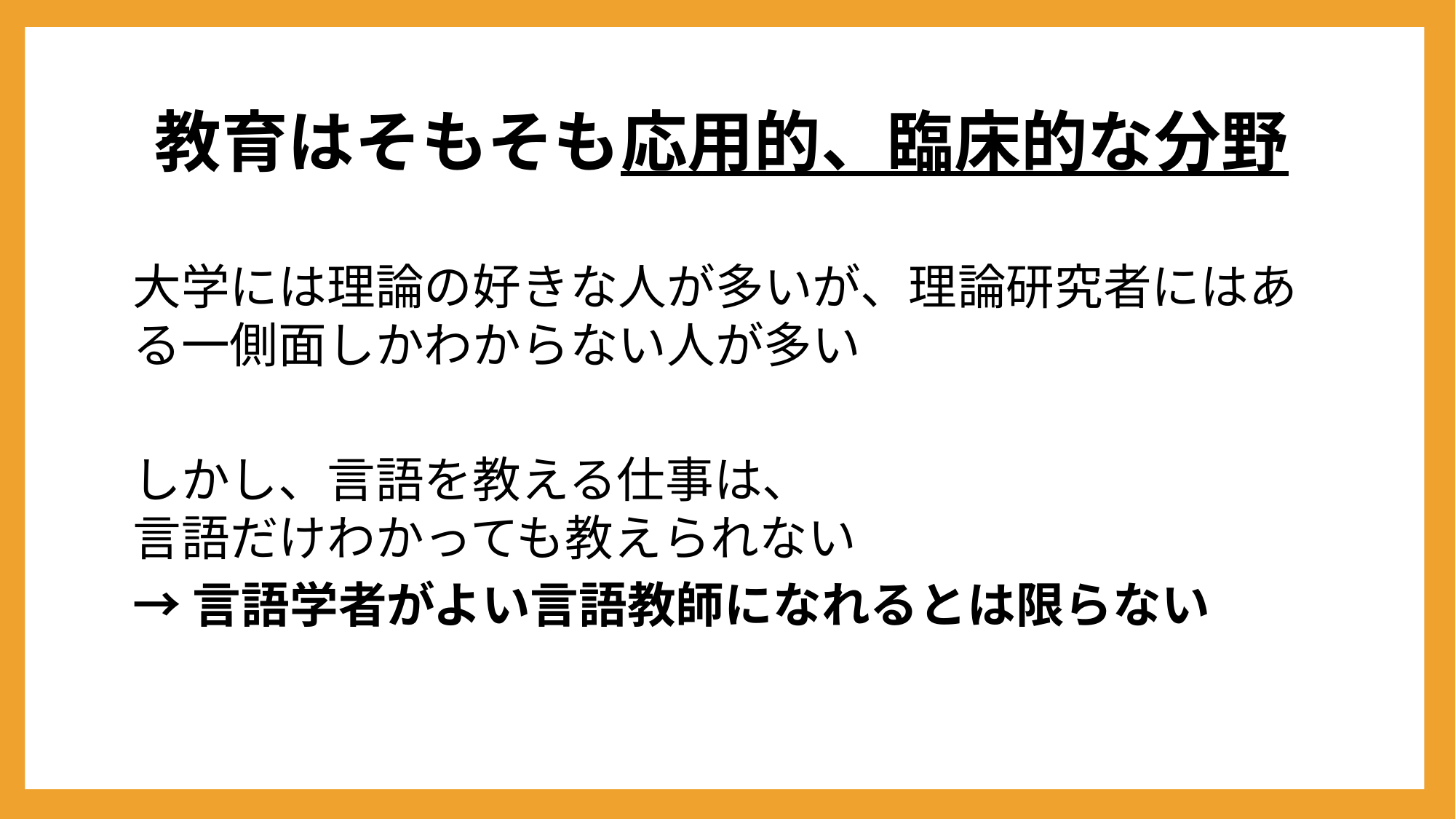

教育はそもそも応用的、臨床的な分野

大学には理論の好きな人が多いが、理論研究者にはある一側面しかわからない人が多い

しかし、言語を教える仕事は、
言語だけわかっても教えられない
→言語学者がよい言語教師になれるとは限らない